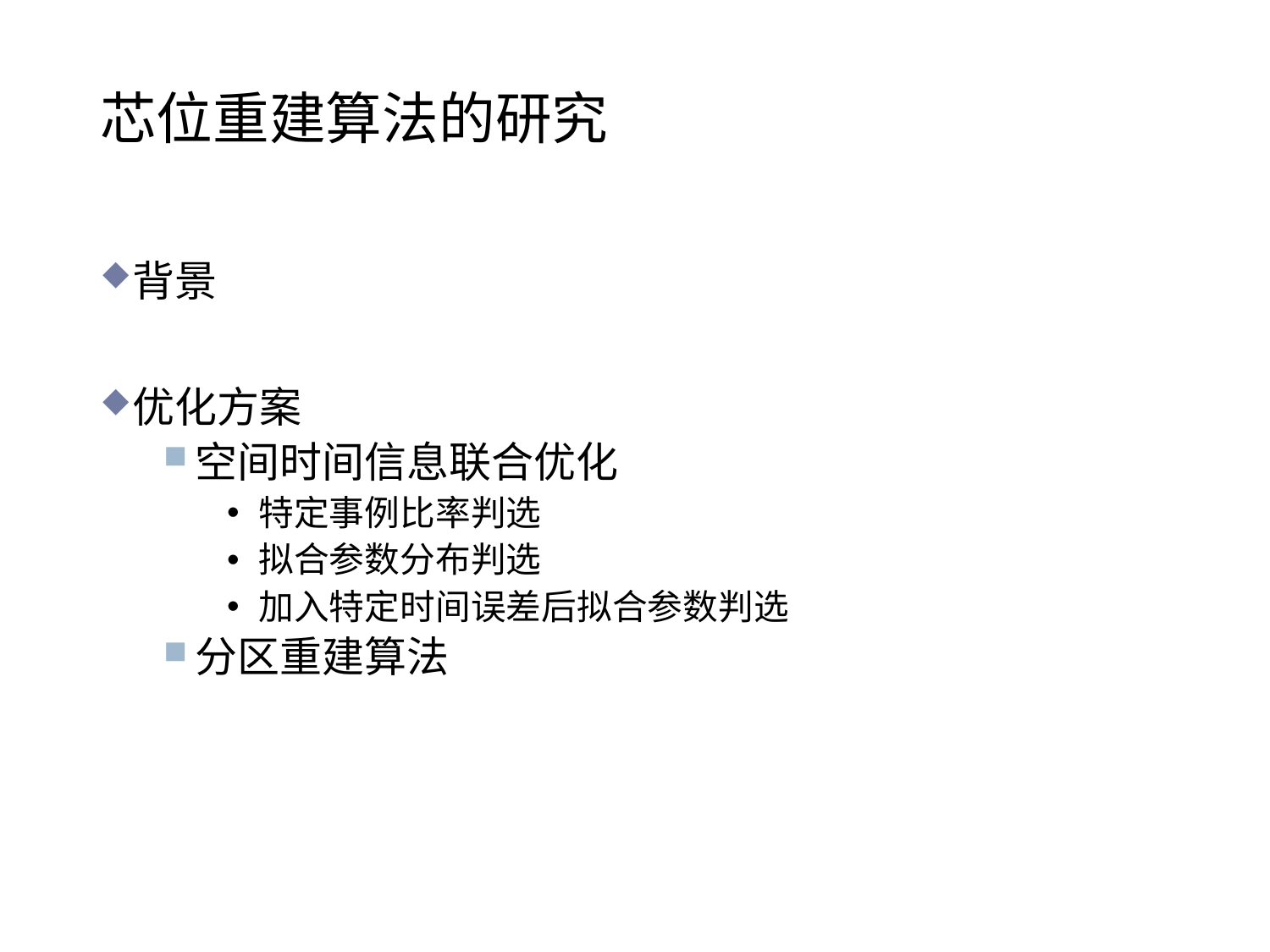

# 芯位重建算法的研究
背景

优化方案
空间时间信息联合优化
特定事例比率判选
拟合参数分布判选
加入特定时间误差后拟合参数判选
分区重建算法